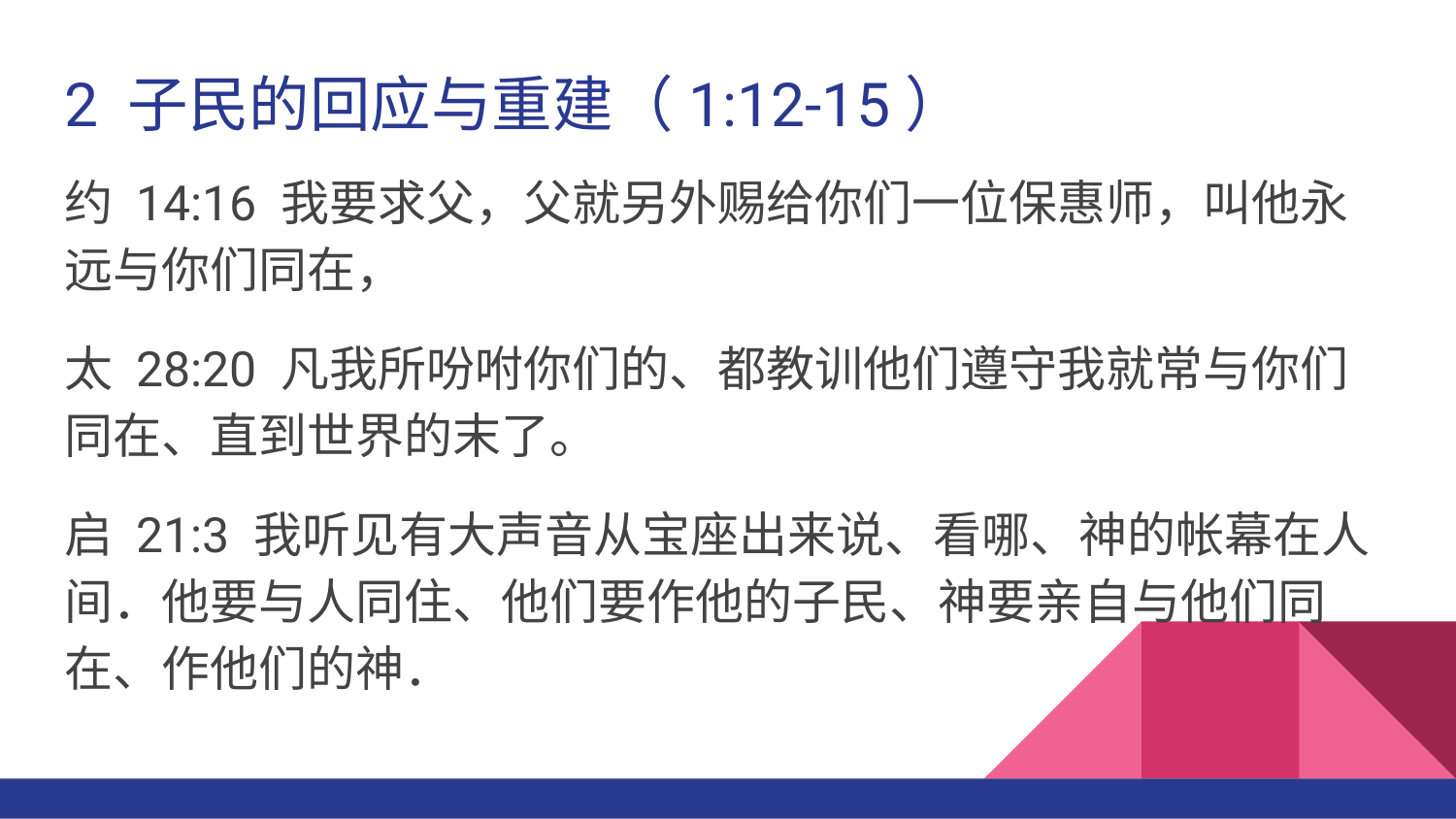

# 2 子民的回应与重建（1:12-15）
约 14:16 我要求父，父就另外赐给你们一位保惠师，叫他永远与你们同在，
太 28:20 凡我所吩咐你们的、都教训他们遵守我就常与你们同在、直到世界的末了。
启 21:3 我听见有大声音从宝座出来说、看哪、神的帐幕在人间．他要与人同住、他们要作他的子民、神要亲自与他们同在、作他们的神．